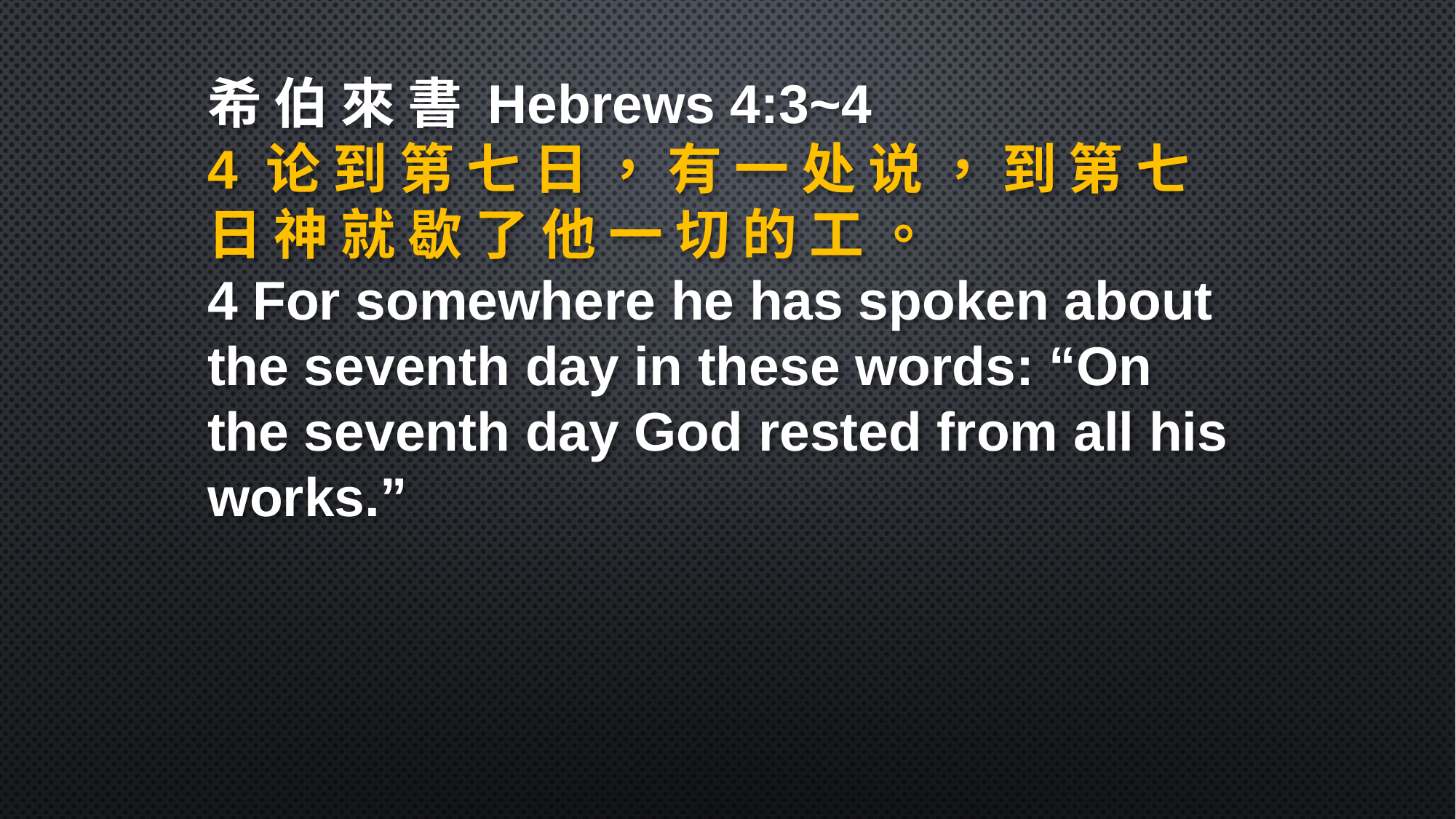

希 伯 來 書 Hebrews 4:3~4
4 论 到 第 七 日 ， 有 一 处 说 ， 到 第 七 日 神 就 歇 了 他 一 切 的 工 。
4 For somewhere he has spoken about the seventh day in these words: “On the seventh day God rested from all his works.”